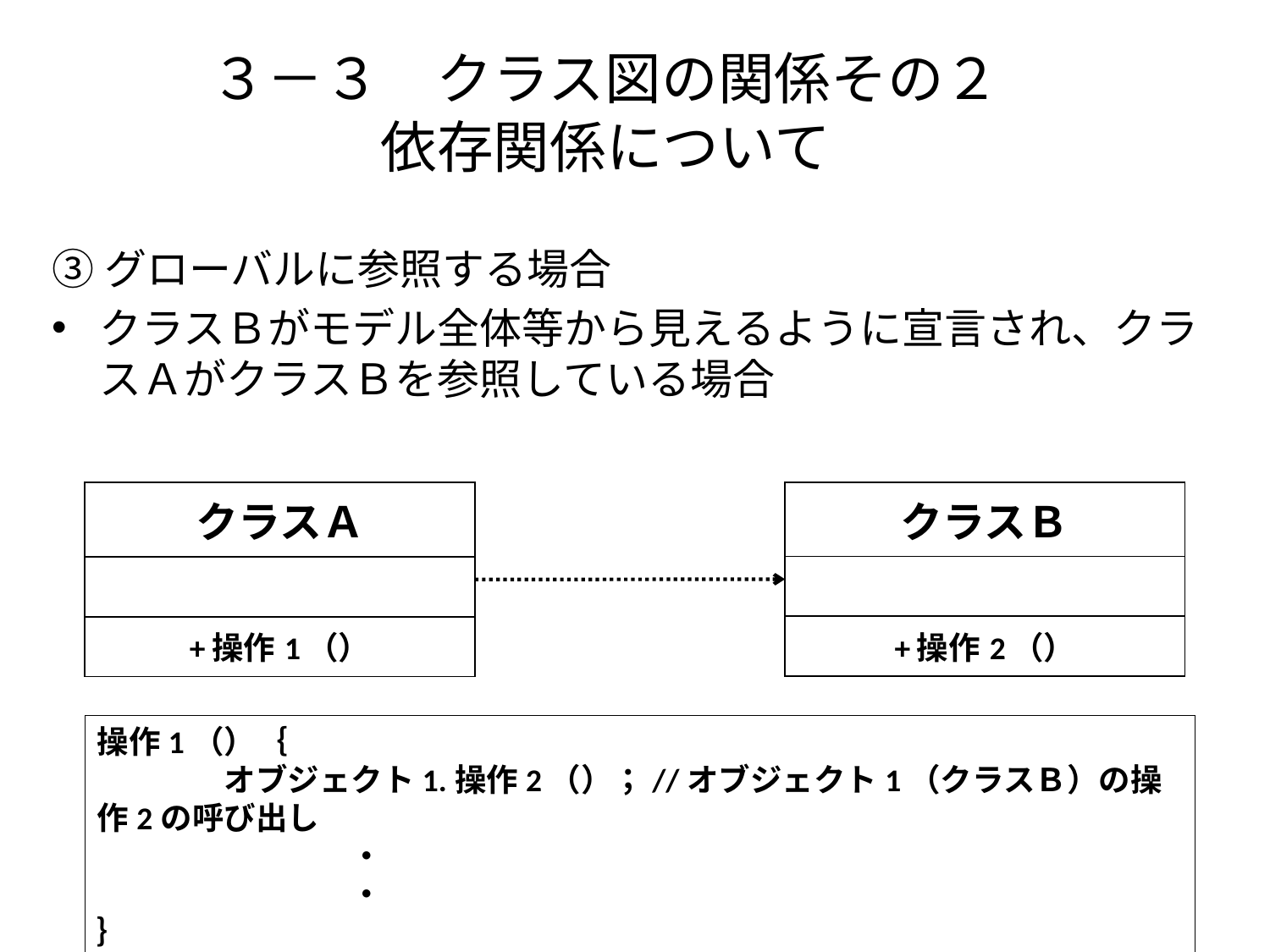

# ３－３　クラス図の関係その２ 依存関係について
③グローバルに参照する場合
クラスＢがモデル全体等から見えるように宣言され、クラスＡがクラスＢを参照している場合

| クラスＢ |
| --- |
|  |
| +操作2（） |
| クラスＡ |
| --- |
|  |
| +操作1（） |
操作1（）｛
	オブジェクト1.操作2（）；//オブジェクト1（クラスＢ）の操作2の呼び出し
		・
		・
｝